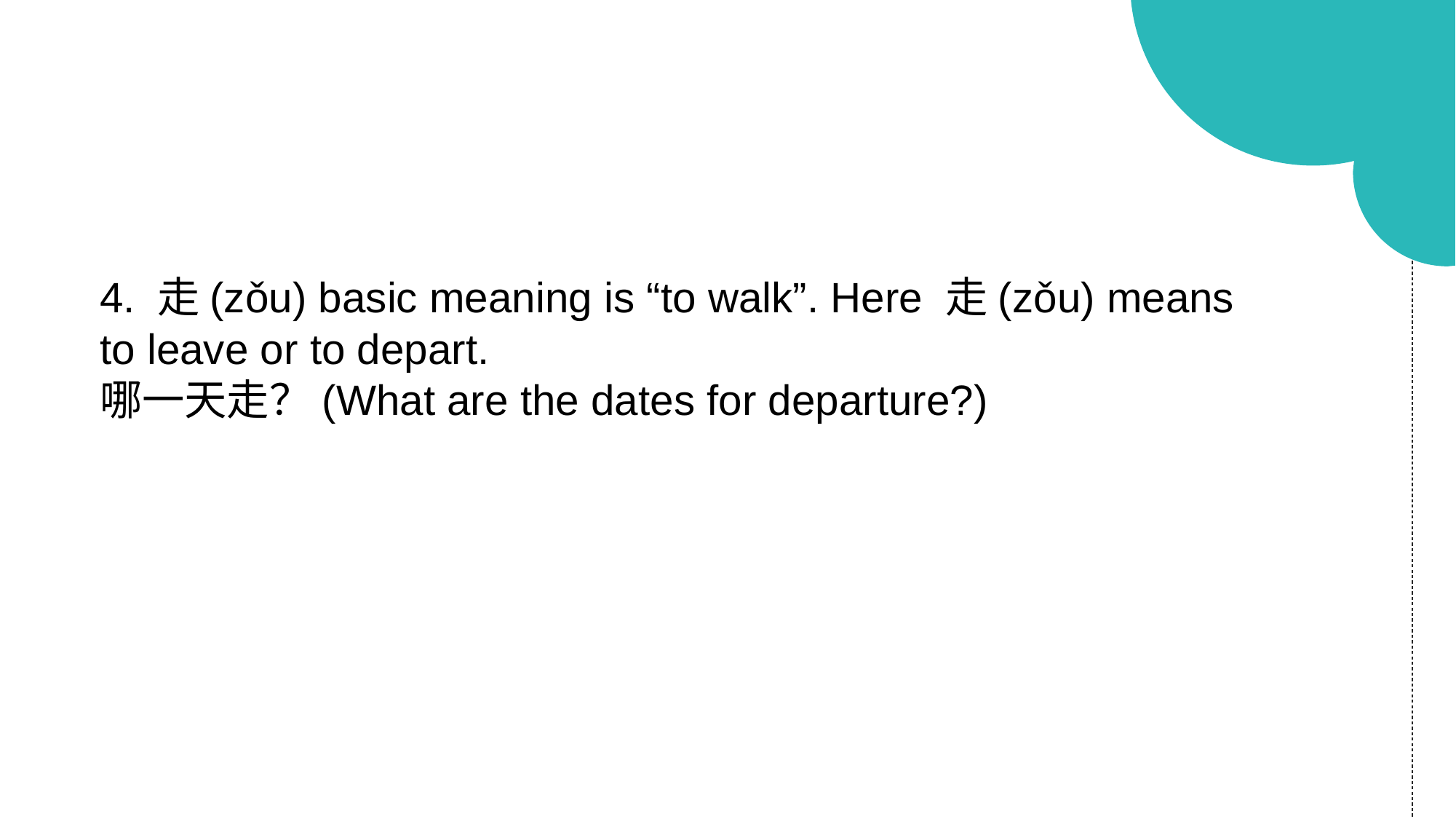

4. 走(zǒu) basic meaning is “to walk”. Here 走(zǒu) means to leave or to depart.
哪一天走？(What are the dates for departure?)